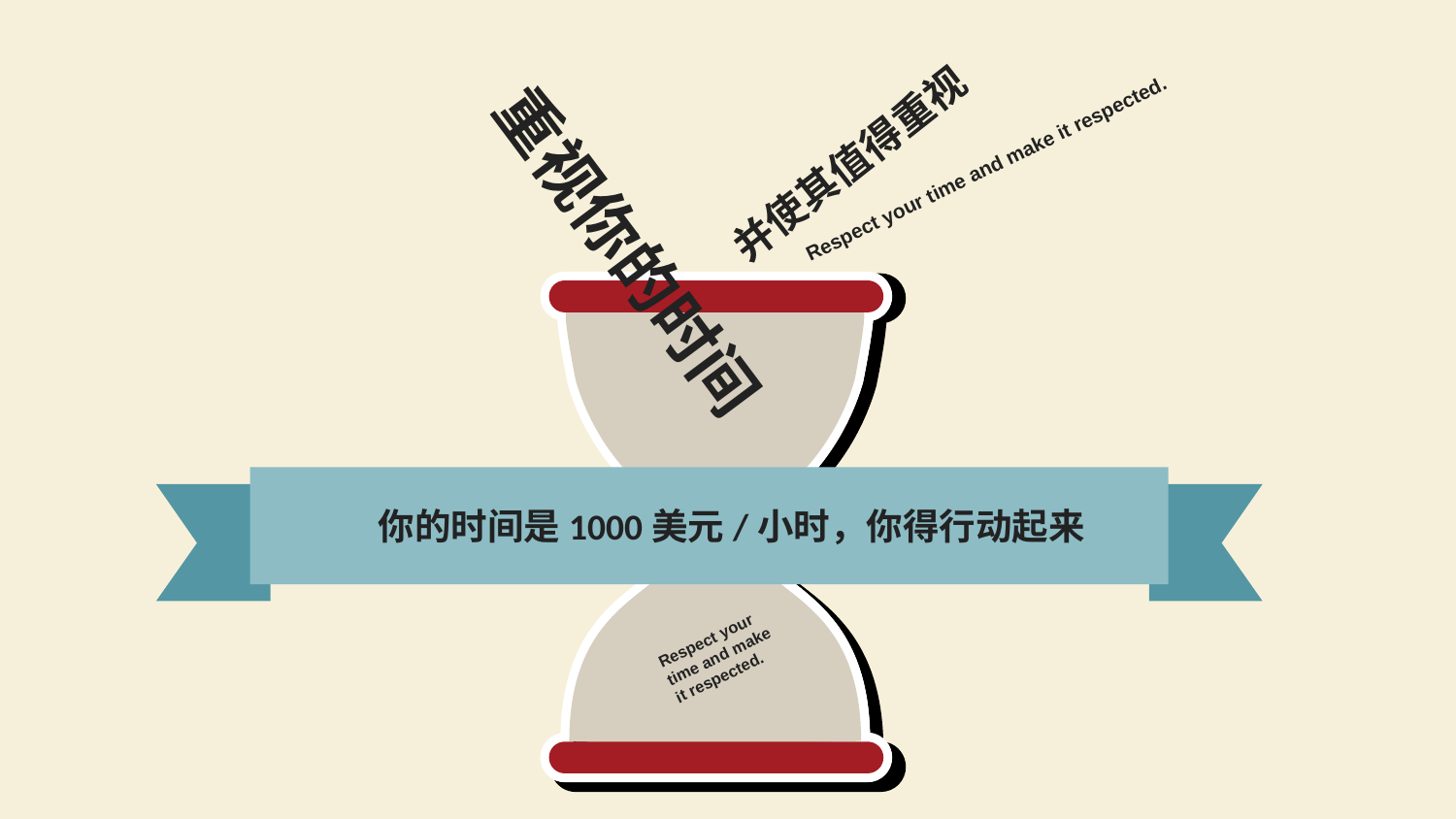

并使其值得重视
Respect your time and make it respected.
重视你的时间

你的时间是1000美元/小时，你得行动起来
Respect your time and make it respected.